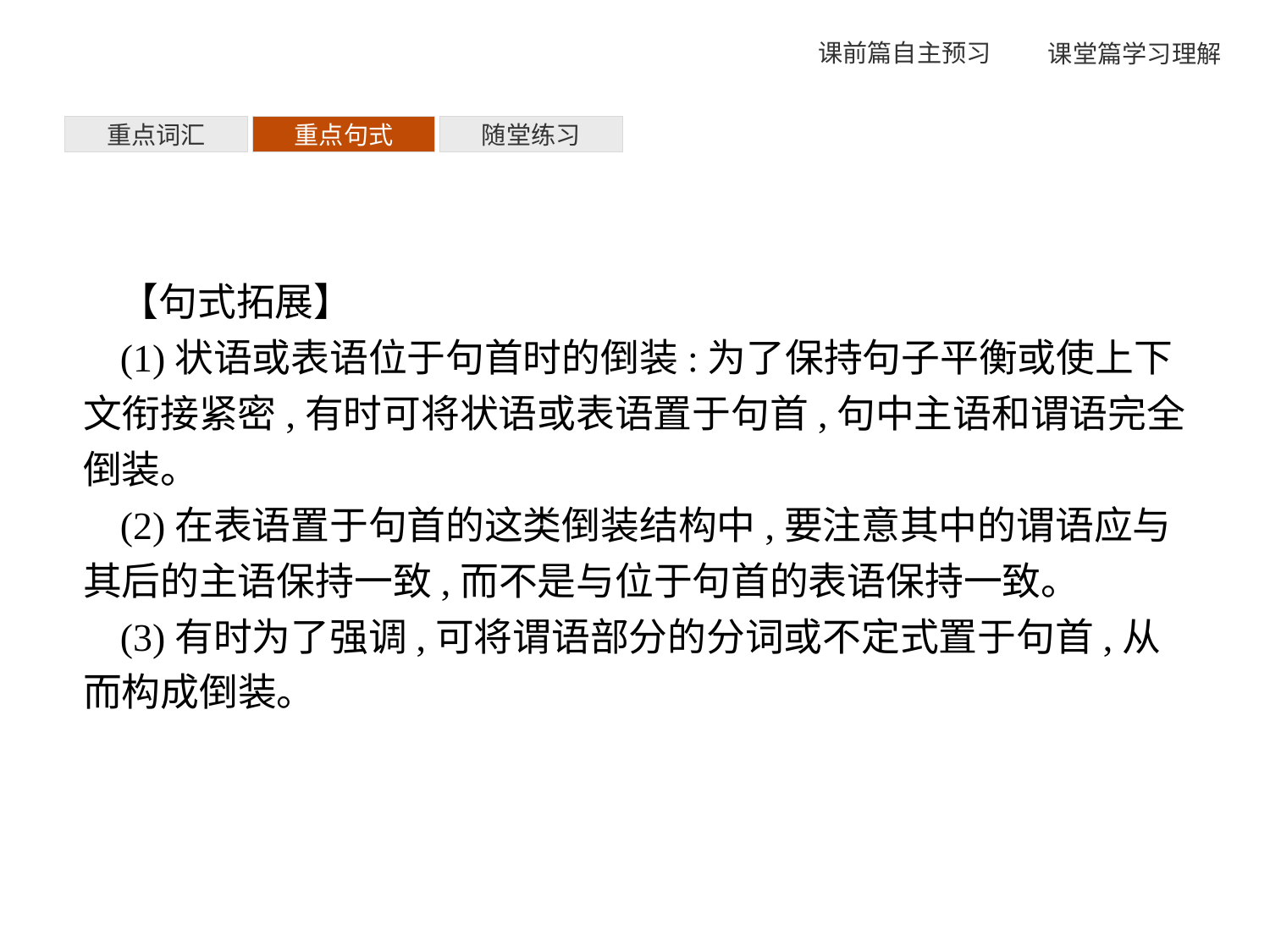

重点词汇
重点句式
随堂练习
【句式拓展】
(1)状语或表语位于句首时的倒装:为了保持句子平衡或使上下文衔接紧密,有时可将状语或表语置于句首,句中主语和谓语完全倒装。
(2)在表语置于句首的这类倒装结构中,要注意其中的谓语应与其后的主语保持一致,而不是与位于句首的表语保持一致。
(3)有时为了强调,可将谓语部分的分词或不定式置于句首,从而构成倒装。